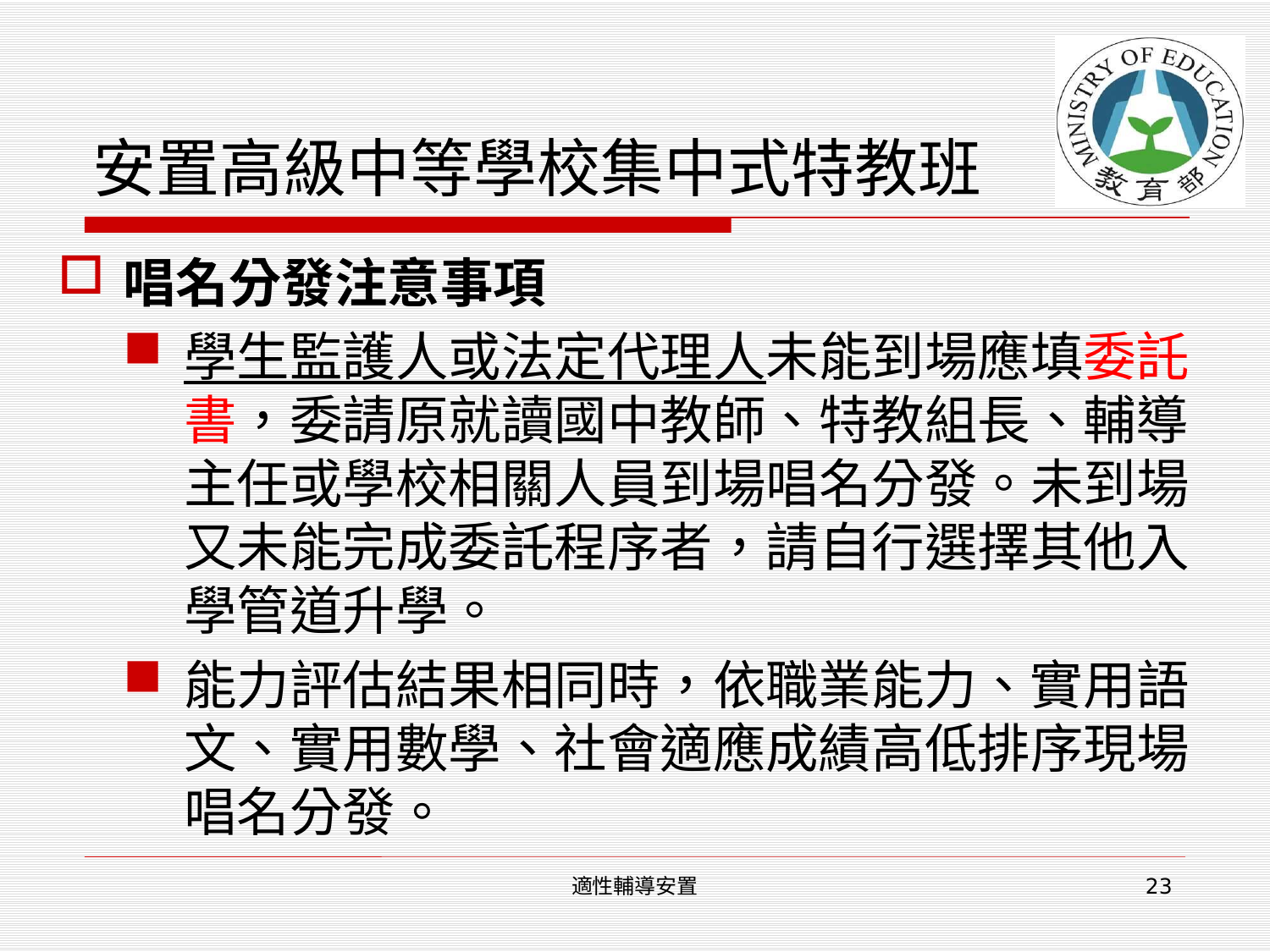

# 安置高級中等學校集中式特教班
唱名分發注意事項
學生監護人或法定代理人未能到場應填委託書，委請原就讀國中教師、特教組長、輔導主任或學校相關人員到場唱名分發。未到場又未能完成委託程序者，請自行選擇其他入學管道升學。
能力評估結果相同時，依職業能力、實用語文、實用數學、社會適應成績高低排序現場唱名分發。
適性輔導安置
23